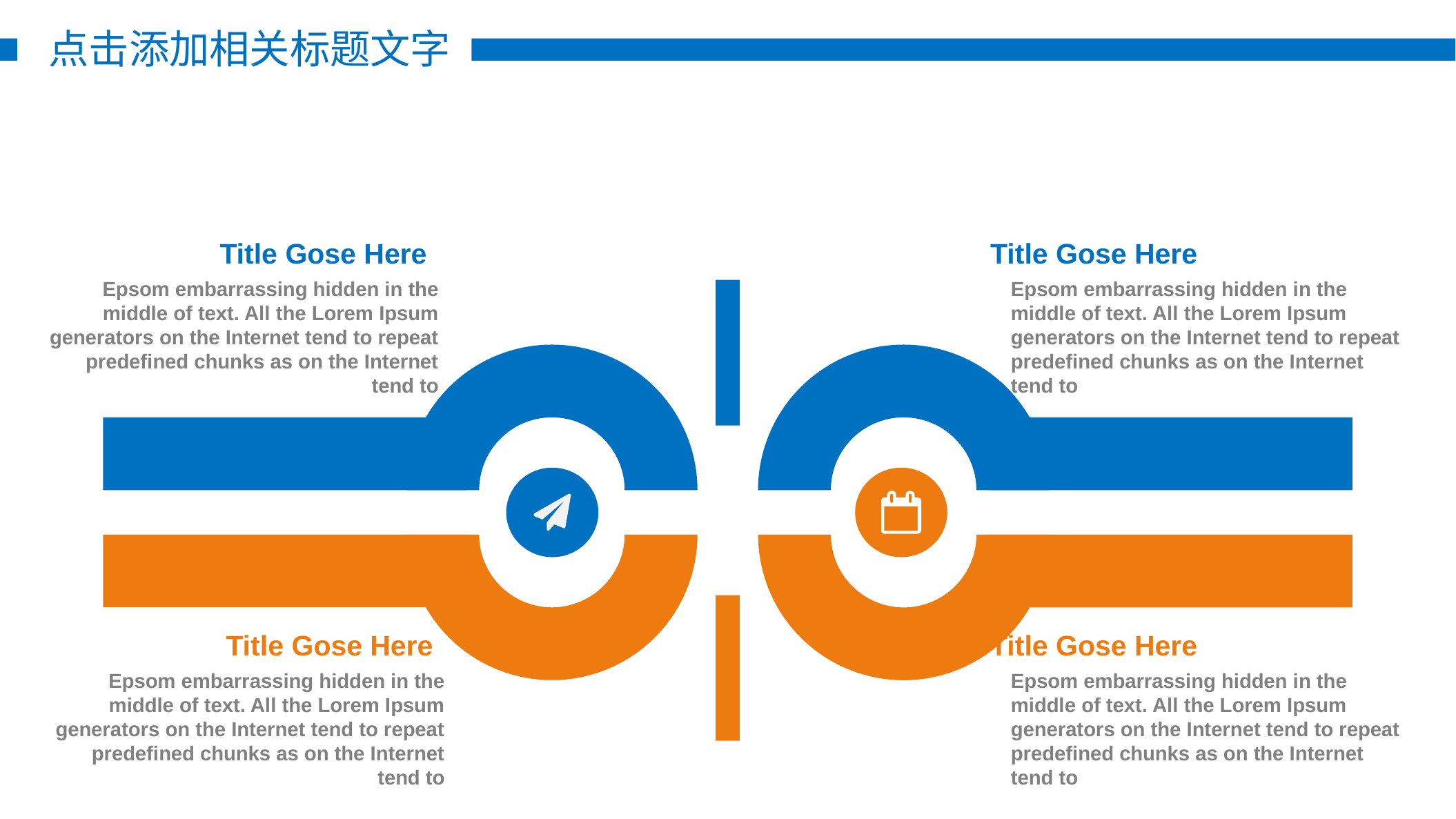

点击添加相关标题文字

Title Gose Here
Epsom embarrassing hidden in the middle of text. All the Lorem Ipsum generators on the Internet tend to repeat predefined chunks as on the Internet tend to
Title Gose Here
Epsom embarrassing hidden in the middle of text. All the Lorem Ipsum generators on the Internet tend to repeat predefined chunks as on the Internet tend to

Title Gose Here
Epsom embarrassing hidden in the middle of text. All the Lorem Ipsum generators on the Internet tend to repeat predefined chunks as on the Internet tend to
Title Gose Here
Epsom embarrassing hidden in the middle of text. All the Lorem Ipsum generators on the Internet tend to repeat predefined chunks as on the Internet tend to